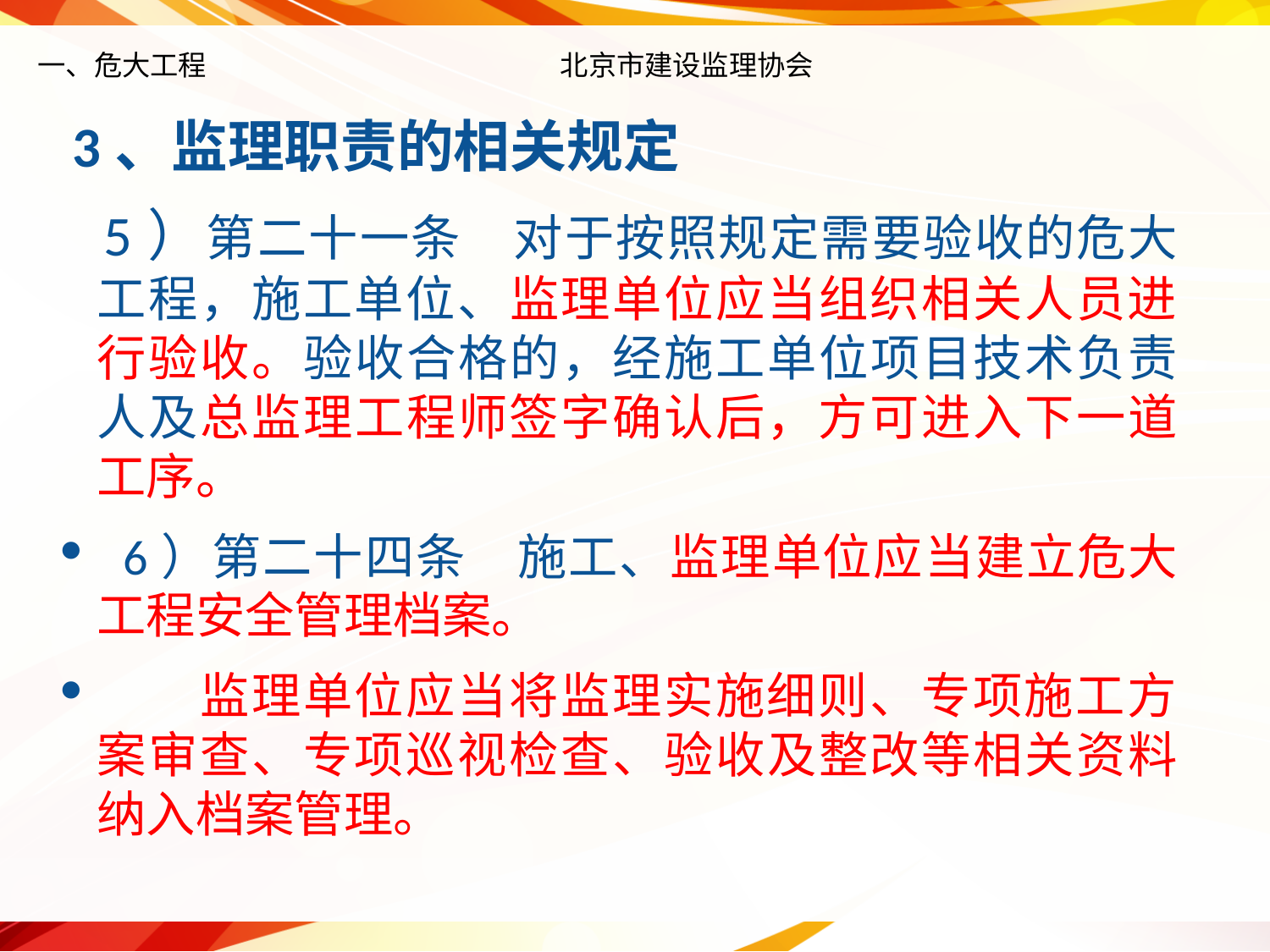

# 一、危大工程                                                        北京市建设监理协会
 3、监理职责的相关规定
   5）第二十一条　对于按照规定需要验收的危大工程，施工单位、监理单位应当组织相关人员进行验收。验收合格的，经施工单位项目技术负责人及总监理工程师签字确认后，方可进入下一道工序。
  6）第二十四条　施工、监理单位应当建立危大工程安全管理档案。
　　监理单位应当将监理实施细则、专项施工方案审查、专项巡视检查、验收及整改等相关资料纳入档案管理。